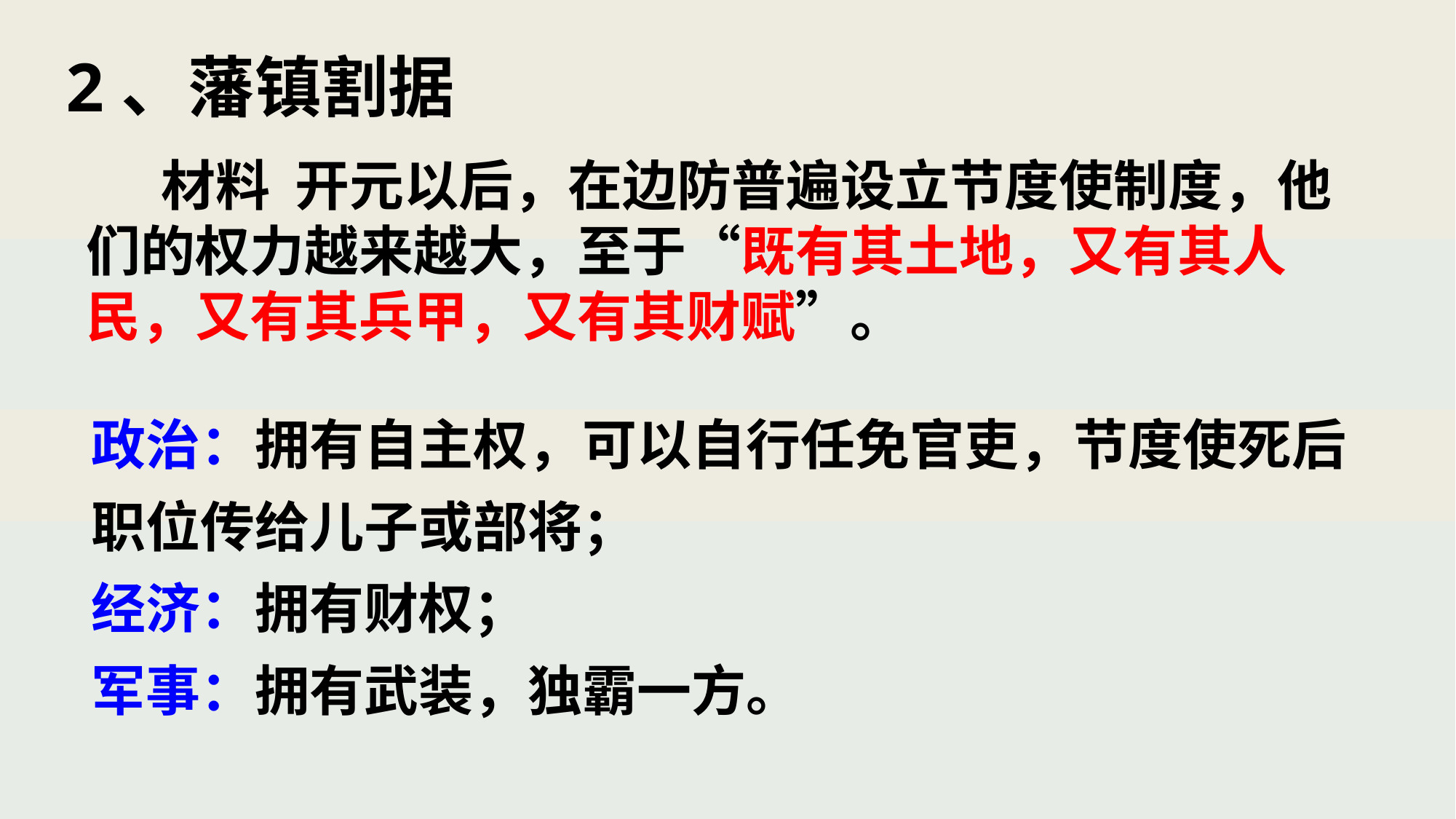

2、藩镇割据
     材料  开元以后，在边防普遍设立节度使制度，他们的权力越来越大，至于“既有其土地，又有其人民，又有其兵甲，又有其财赋”。
政治：拥有自主权，可以自行任免官吏，节度使死后职位传给儿子或部将；
经济：拥有财权；
军事：拥有武装，独霸一方。